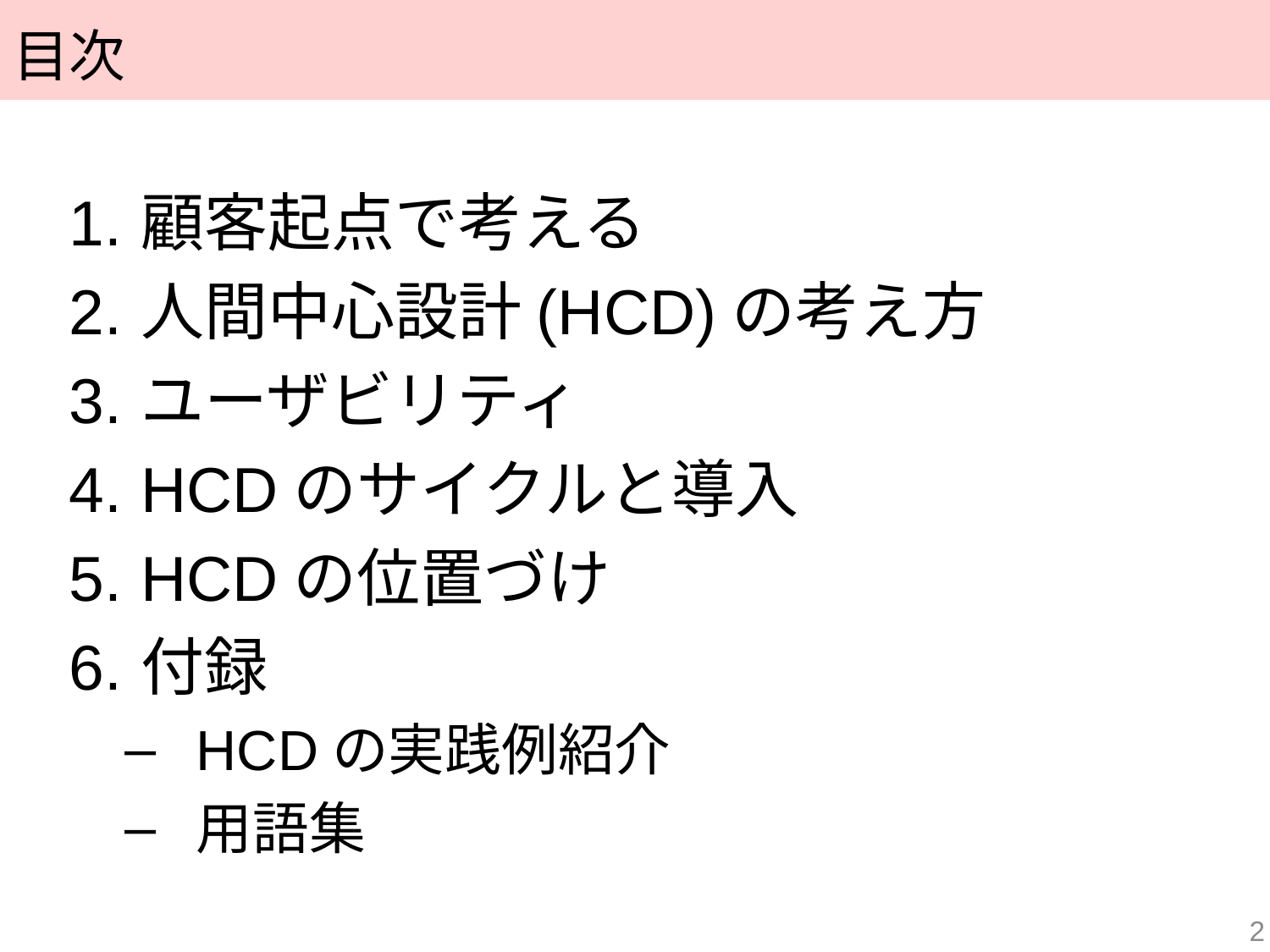

# 目次
顧客起点で考える
人間中心設計(HCD)の考え方
ユーザビリティ
HCDのサイクルと導入
HCDの位置づけ
付録
HCDの実践例紹介
用語集

2